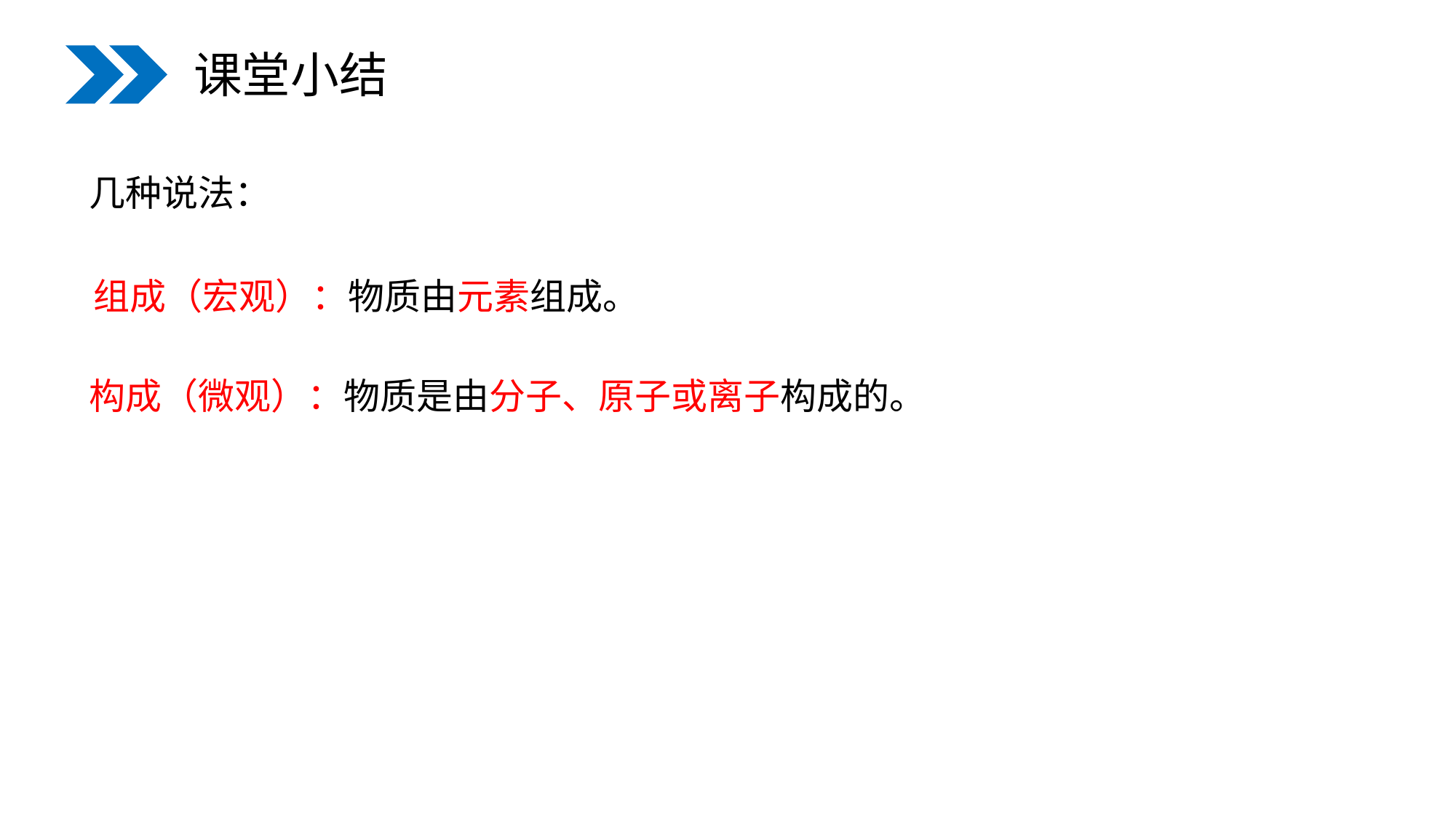

课堂小结
几种说法：
组成（宏观）：物质由元素组成。
构成（微观）：物质是由分子、原子或离子构成的。